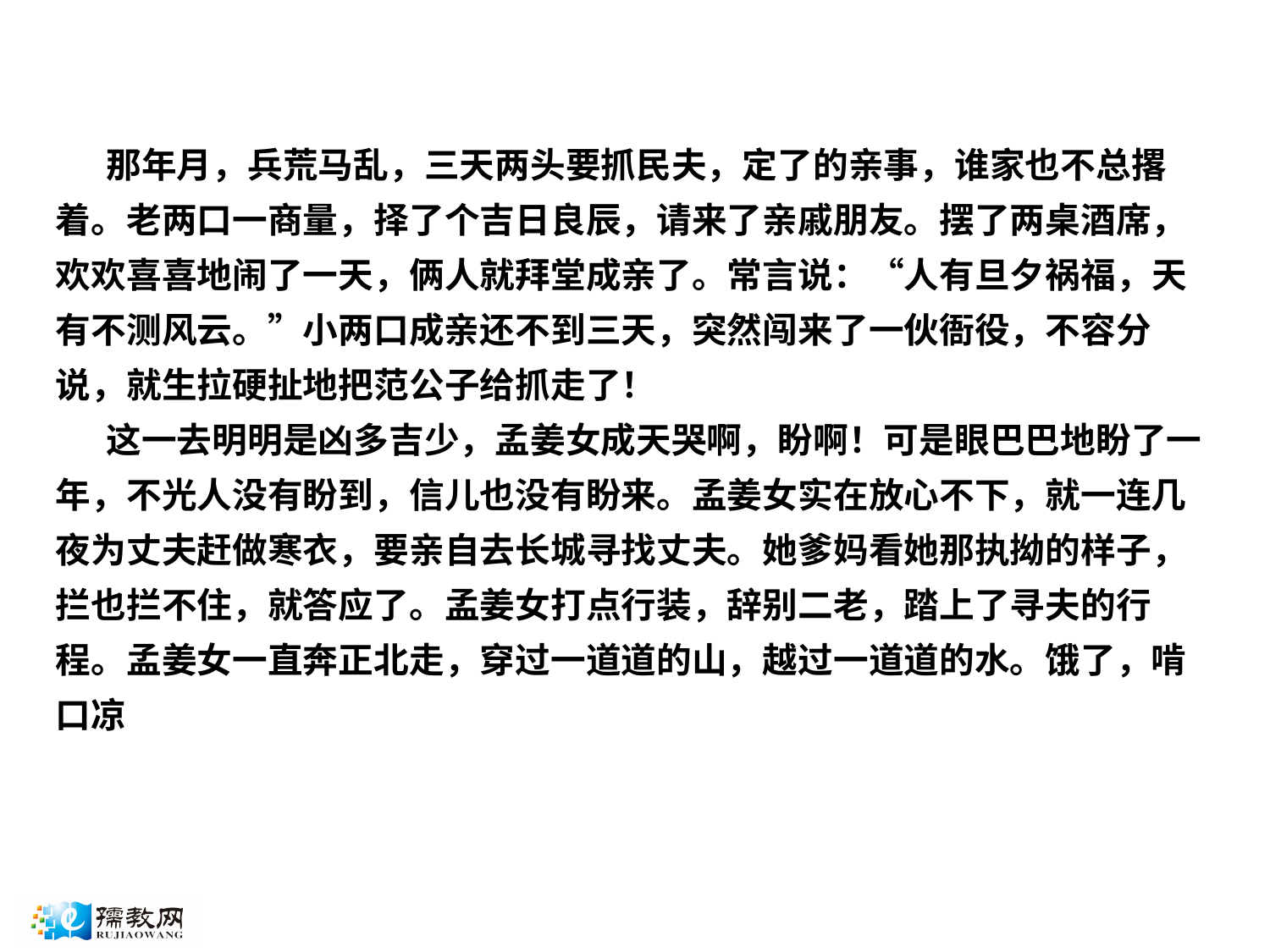

那年月，兵荒马乱，三天两头要抓民夫，定了的亲事，谁家也不总撂着。老两口一商量，择了个吉日良辰，请来了亲戚朋友。摆了两桌酒席，欢欢喜喜地闹了一天，俩人就拜堂成亲了。常言说：“人有旦夕祸福，天有不测风云。”小两口成亲还不到三天，突然闯来了一伙衙役，不容分说，就生拉硬扯地把范公子给抓走了！
这一去明明是凶多吉少，孟姜女成天哭啊，盼啊！可是眼巴巴地盼了一年，不光人没有盼到，信儿也没有盼来。孟姜女实在放心不下，就一连几夜为丈夫赶做寒衣，要亲自去长城寻找丈夫。她爹妈看她那执拗的样子，拦也拦不住，就答应了。孟姜女打点行装，辞别二老，踏上了寻夫的行程。孟姜女一直奔正北走，穿过一道道的山，越过一道道的水。饿了，啃口凉